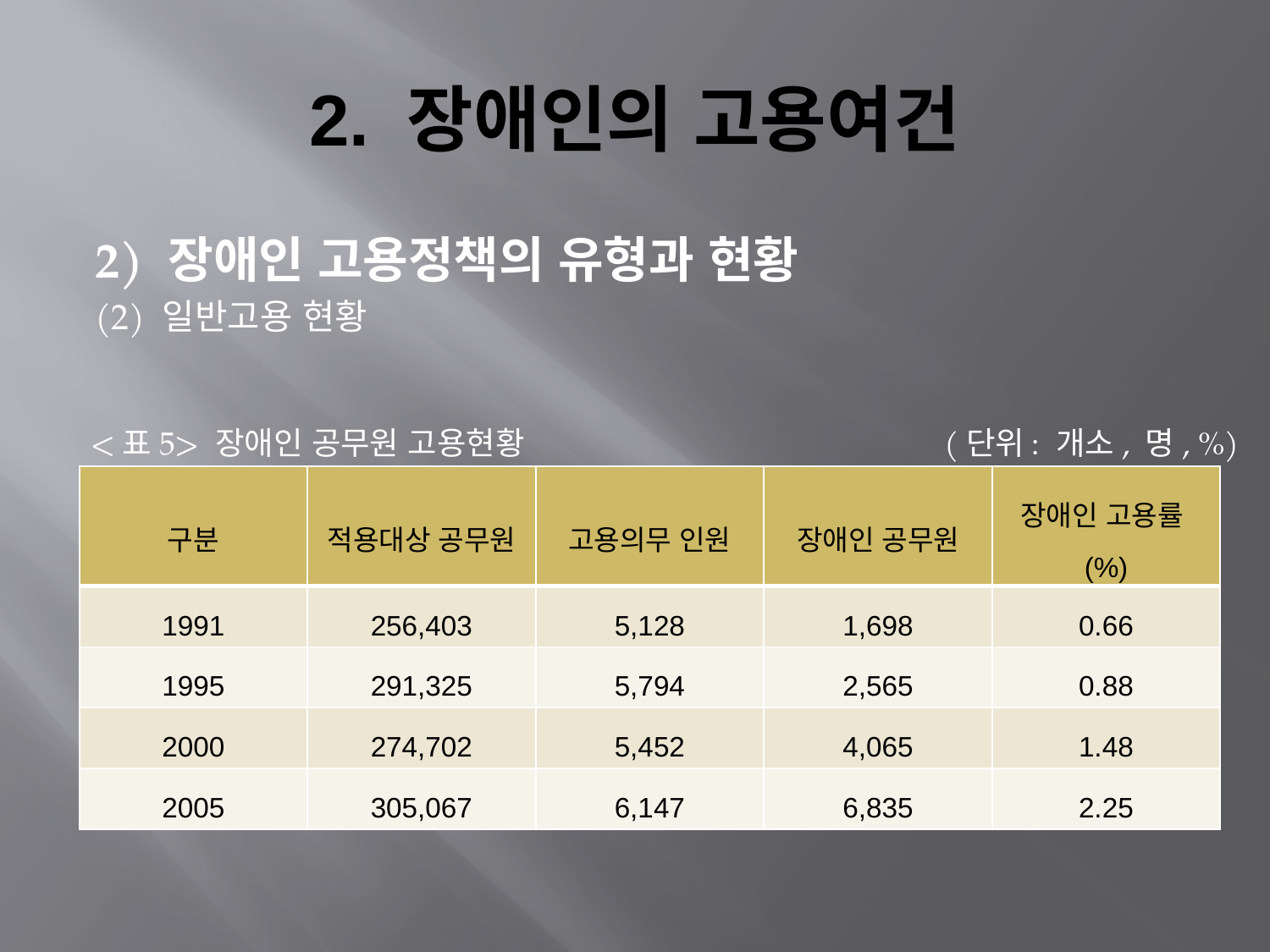

# 2. 장애인의 고용여건
2) 장애인 고용정책의 유형과 현황
(2) 일반고용 현황

<표5> 장애인 공무원 고용현황
 (단위: 개소, 명, %)
| 구분 | 적용대상 공무원 | 고용의무 인원 | 장애인 공무원 | 장애인 고용률(%) |
| --- | --- | --- | --- | --- |
| 1991 | 256,403 | 5,128 | 1,698 | 0.66 |
| 1995 | 291,325 | 5,794 | 2,565 | 0.88 |
| 2000 | 274,702 | 5,452 | 4,065 | 1.48 |
| 2005 | 305,067 | 6,147 | 6,835 | 2.25 |